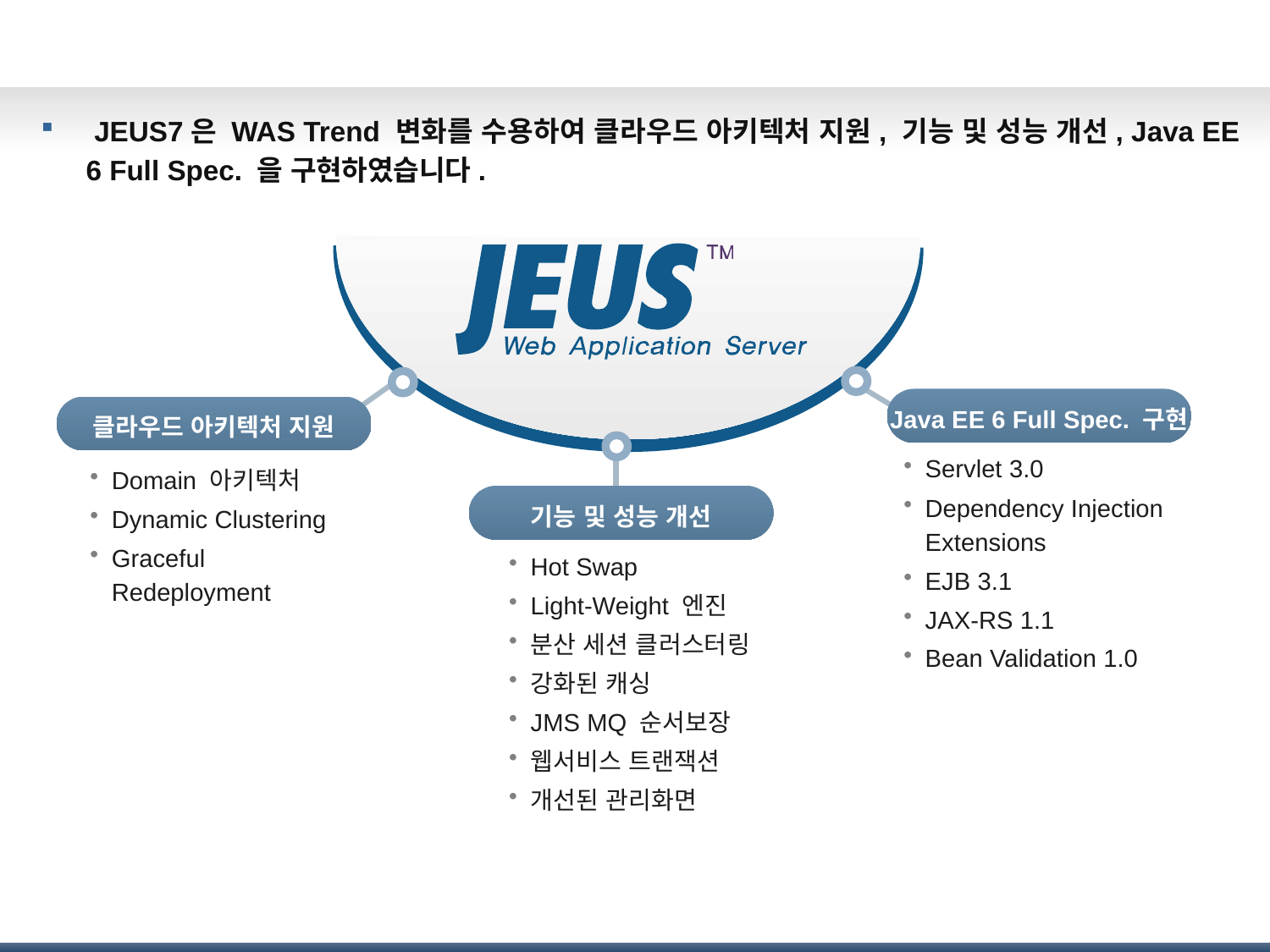

What’s New? JEUS7
 JEUS7은 WAS Trend 변화를 수용하여 클라우드 아키텍처 지원, 기능 및 성능 개선, Java EE 6 Full Spec. 을 구현하였습니다.

Java EE 6 Full Spec. 구현
클라우드 아키텍처 지원

Servlet 3.0
Dependency Injection Extensions
EJB 3.1
JAX-RS 1.1
Bean Validation 1.0

Domain 아키텍처
Dynamic Clustering
Graceful Redeployment
기능 및 성능 개선
Hot Swap
Light-Weight 엔진
분산 세션 클러스터링
강화된 캐싱
JMS MQ 순서보장
웹서비스 트랜잭션
개선된 관리화면